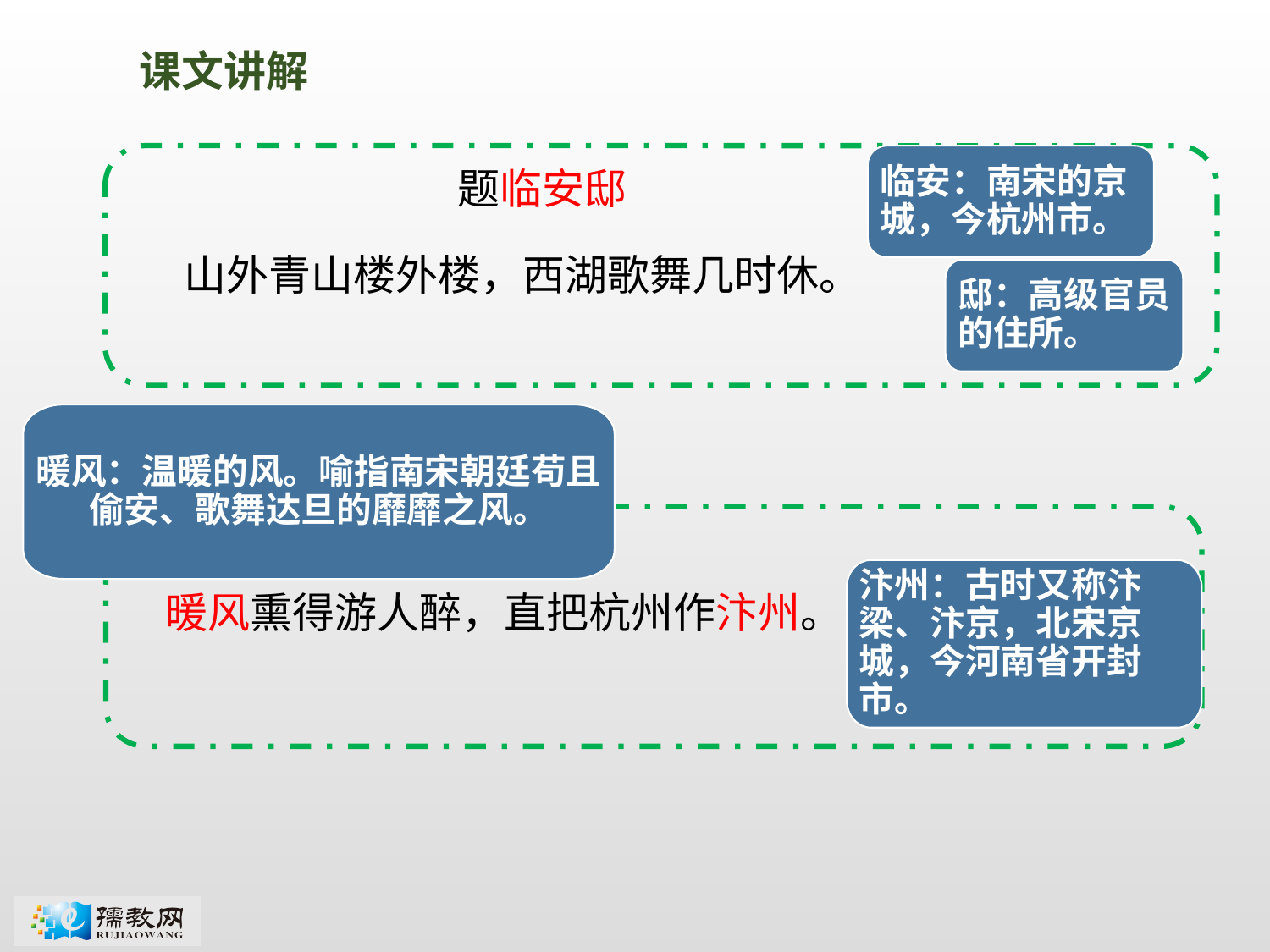

课文讲解
题临安邸
山外青山楼外楼，西湖歌舞几时休。

临安：南宋的京城，今杭州市。
邸：高级官员的住所。
暖风：温暖的风。喻指南宋朝廷苟且偷安、歌舞达旦的靡靡之风。

暖风熏得游人醉，直把杭州作汴州。
汴州：古时又称汴梁、汴京，北宋京城，今河南省开封市。